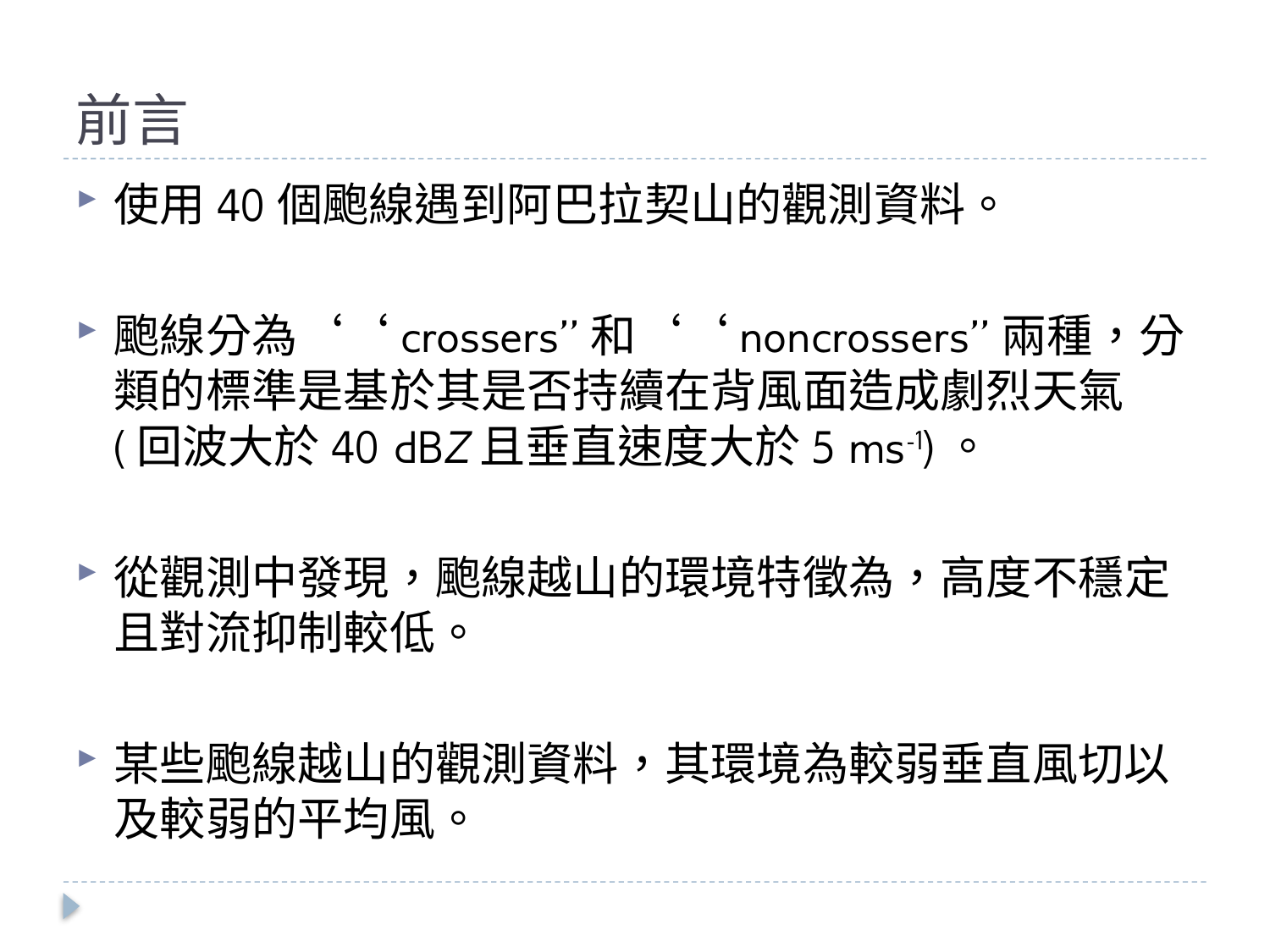

# 前言
使用40個颮線遇到阿巴拉契山的觀測資料。

颮線分為‘‘crossers’’和‘‘noncrossers’’兩種，分類的標準是基於其是否持續在背風面造成劇烈天氣(回波大於40 dBZ且垂直速度大於5 ms-1)。

從觀測中發現，颮線越山的環境特徵為，高度不穩定且對流抑制較低。

某些颮線越山的觀測資料，其環境為較弱垂直風切以及較弱的平均風。